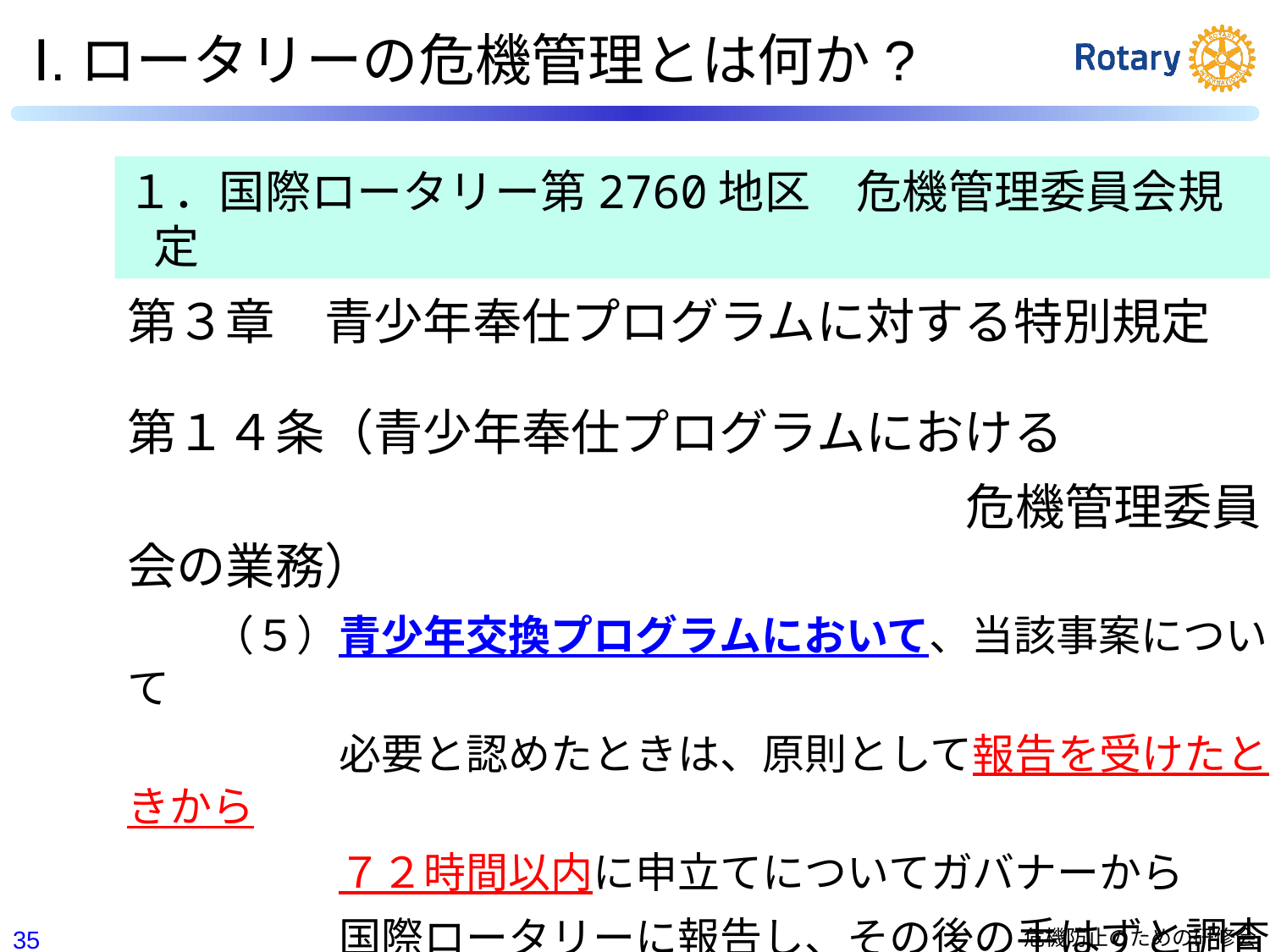

Ⅰ.ロータリーの危機管理とは何か?
１．国際ロータリー第2760地区　危機管理委員会規定
第３章　青少年奉仕プログラムに対する特別規定

第１４条（青少年奉仕プログラムにおける
　　　　　　　　　　　　　　　　　危機管理委員会の業務）
　　（５）青少年交換プログラムにおいて、当該事案について
　　　　　必要と認めたときは、原則として報告を受けたときから
　　　　　７２時間以内に申立てについてガバナーから
　　　　　国際ロータリーに報告し、その後の手はずと調査の
　　　　　結果および講じられた措置について報告すること。
35
危機防止のための研修会